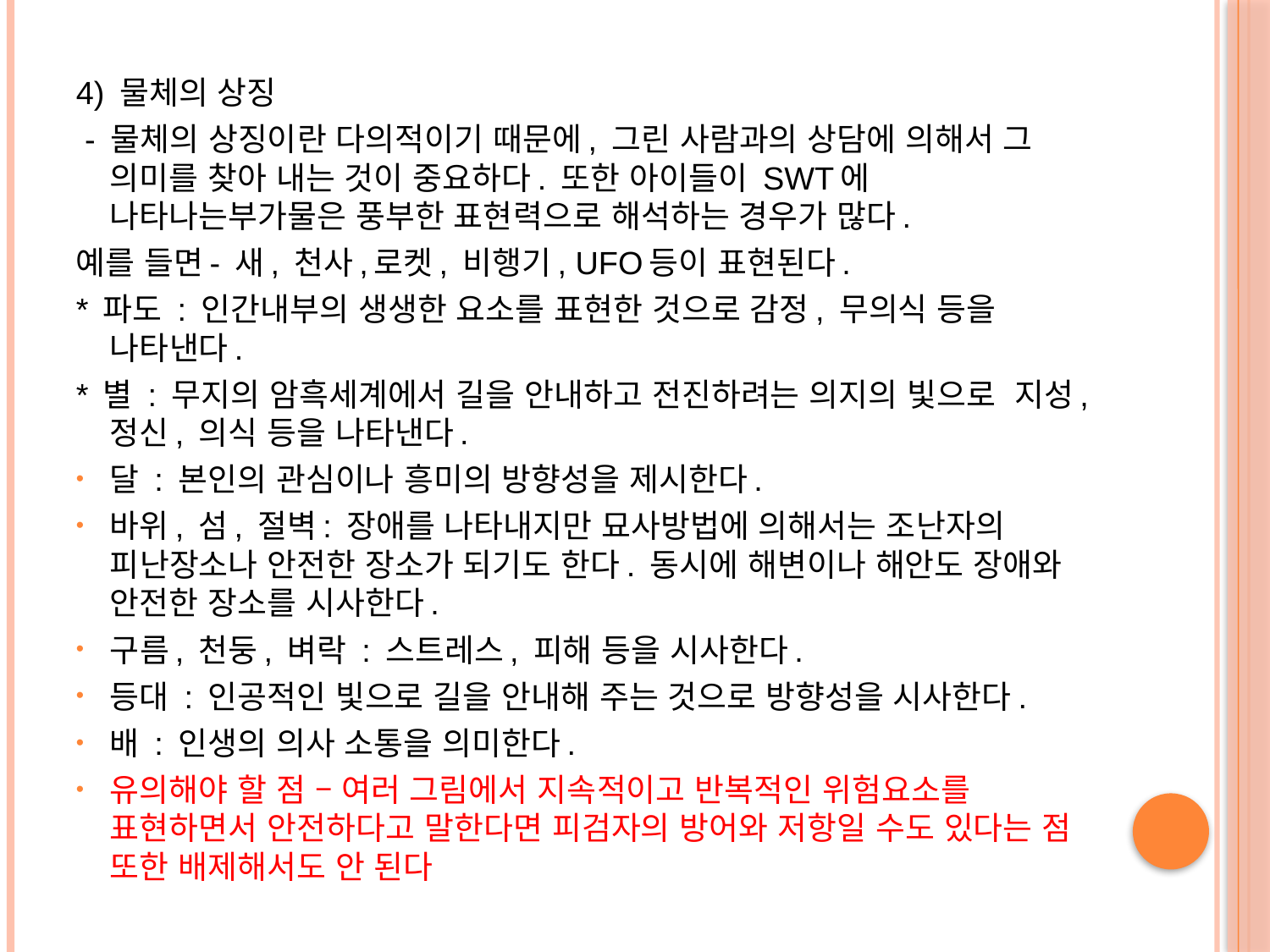

4) 물체의 상징
 - 물체의 상징이란 다의적이기 때문에, 그린 사람과의 상담에 의해서 그 의미를 찾아 내는 것이 중요하다. 또한 아이들이 SWT에 나타나는부가물은 풍부한 표현력으로 해석하는 경우가 많다.
예를 들면- 새, 천사,로켓, 비행기, UFO등이 표현된다.
* 파도 : 인간내부의 생생한 요소를 표현한 것으로 감정, 무의식 등을 나타낸다.
* 별 : 무지의 암흑세계에서 길을 안내하고 전진하려는 의지의 빛으로  지성, 정신, 의식 등을 나타낸다.
달 : 본인의 관심이나 흥미의 방향성을 제시한다.
바위, 섬, 절벽: 장애를 나타내지만 묘사방법에 의해서는 조난자의 피난장소나 안전한 장소가 되기도 한다. 동시에 해변이나 해안도 장애와 안전한 장소를 시사한다.
구름, 천둥, 벼락 : 스트레스, 피해 등을 시사한다.
등대 : 인공적인 빛으로 길을 안내해 주는 것으로 방향성을 시사한다.
배 : 인생의 의사 소통을 의미한다.
유의해야 할 점 – 여러 그림에서 지속적이고 반복적인 위험요소를 표현하면서 안전하다고 말한다면 피검자의 방어와 저항일 수도 있다는 점 또한 배제해서도 안 된다